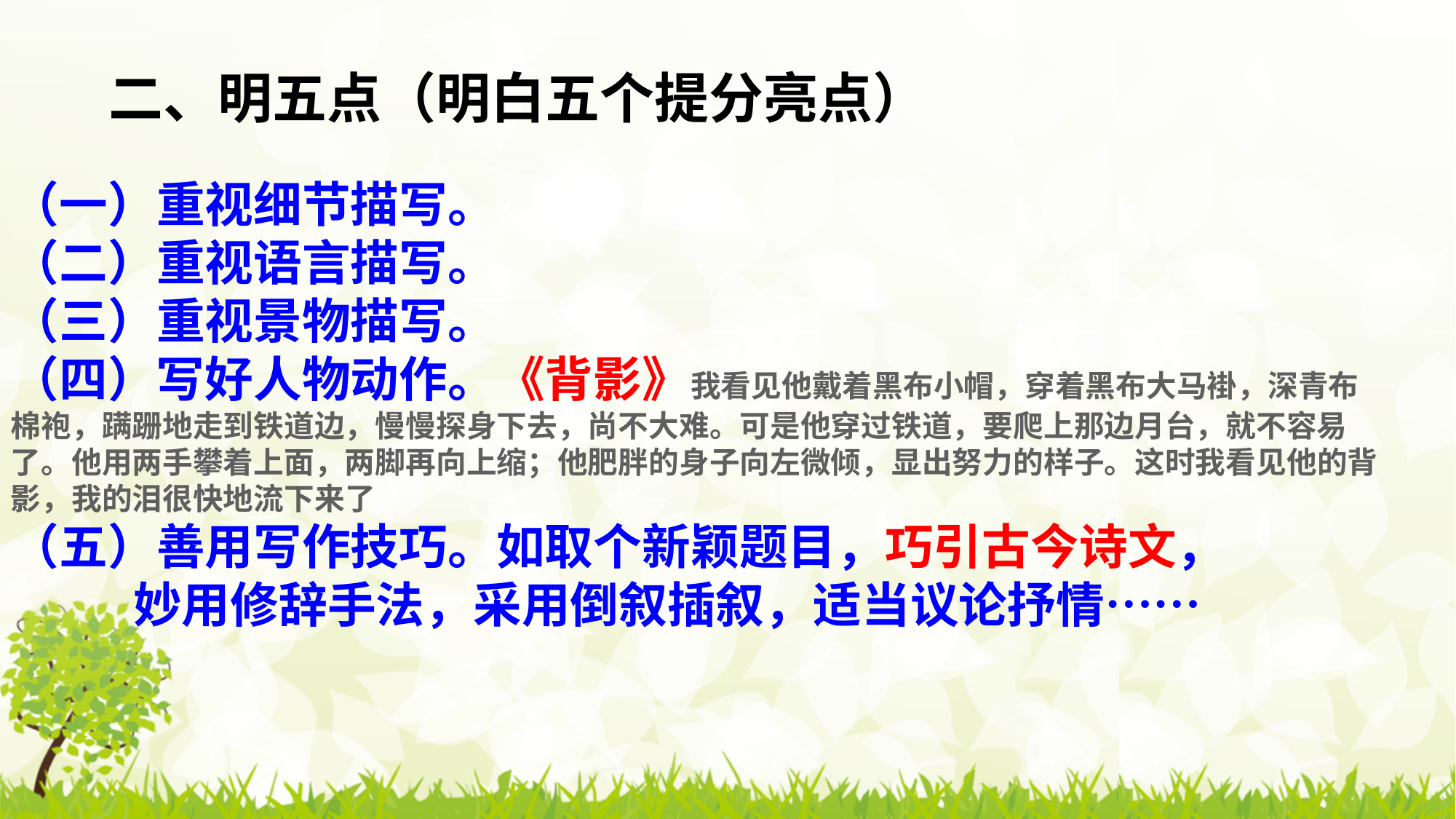

二、明五点（明白五个提分亮点）
（一）重视细节描写。
（二）重视语言描写。
（三）重视景物描写。
（四）写好人物动作。《背影》我看见他戴着黑布小帽，穿着黑布大马褂，深青布棉袍，蹒跚地走到铁道边，慢慢探身下去，尚不大难。可是他穿过铁道，要爬上那边月台，就不容易了。他用两手攀着上面，两脚再向上缩；他肥胖的身子向左微倾，显出努力的样子。这时我看见他的背影，我的泪很快地流下来了
（五）善用写作技巧。如取个新颖题目，巧引古今诗文，
          妙用修辞手法，采用倒叙插叙，适当议论抒情……